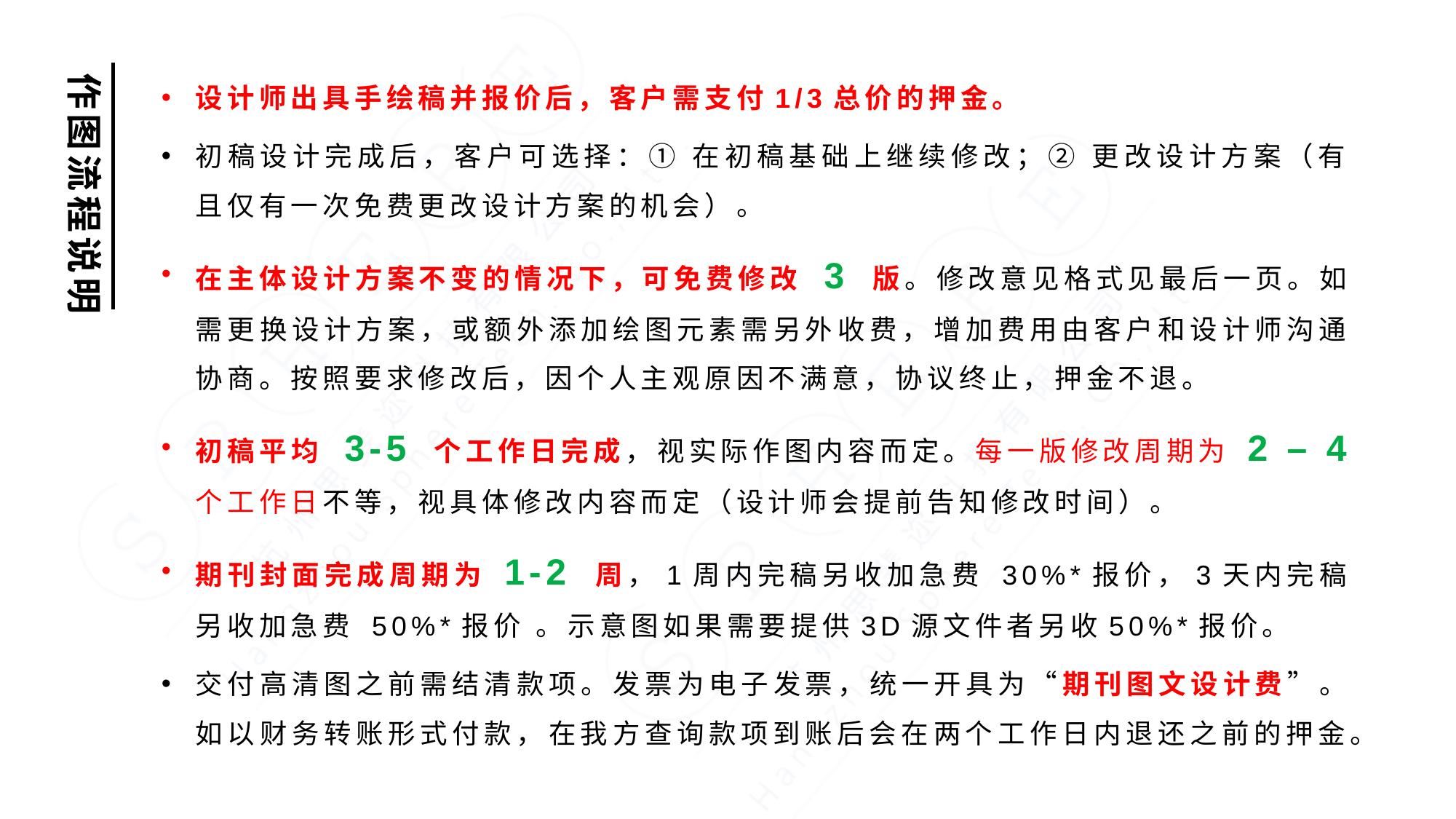

设计师出具手绘稿并报价后，客户需支付1/3总价的押金。
初稿设计完成后，客户可选择：① 在初稿基础上继续修改；② 更改设计方案（有且仅有一次免费更改设计方案的机会）。
在主体设计方案不变的情况下，可免费修改 3 版。修改意见格式见最后一页。如需更换设计方案，或额外添加绘图元素需另外收费，增加费用由客户和设计师沟通协商。按照要求修改后，因个人主观原因不满意，协议终止，押金不退。
初稿平均 3-5 个工作日完成，视实际作图内容而定。每一版修改周期为 2 – 4 个工作日不等，视具体修改内容而定（设计师会提前告知修改时间）。
期刊封面完成周期为 1-2 周，1周内完稿另收加急费 30%*报价，3天内完稿另收加急费 50%*报价 。示意图如果需要提供3D源文件者另收50%*报价。
交付高清图之前需结清款项。发票为电子发票，统一开具为“期刊图文设计费”。如以财务转账形式付款，在我方查询款项到账后会在两个工作日内退还之前的押金。
作图流程说明